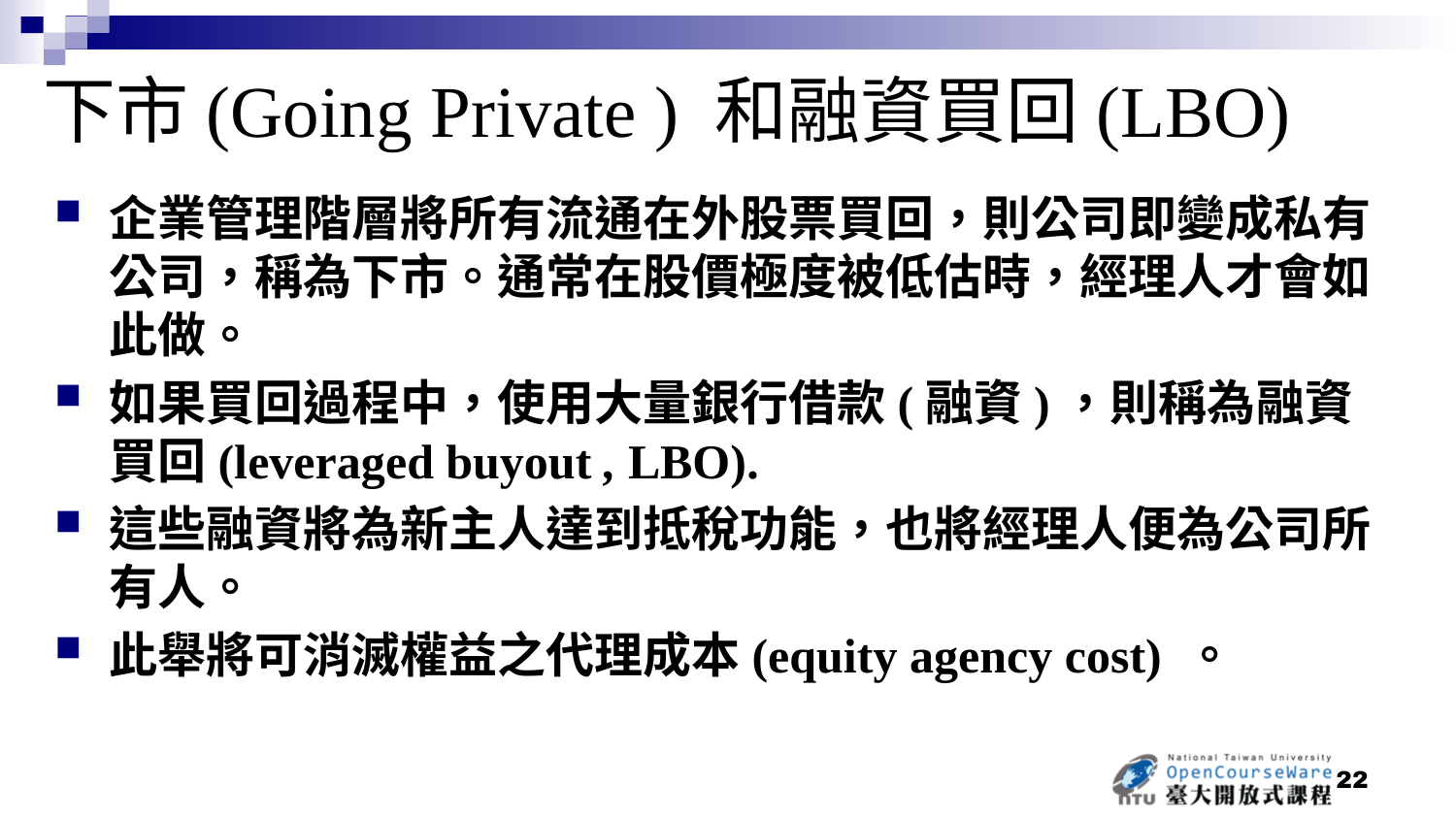

# 下市(Going Private ) 和融資買回(LBO)
企業管理階層將所有流通在外股票買回，則公司即變成私有公司，稱為下市。通常在股價極度被低估時，經理人才會如此做。
如果買回過程中，使用大量銀行借款(融資)，則稱為融資買回(leveraged buyout , LBO).
這些融資將為新主人達到抵稅功能，也將經理人便為公司所有人。
此舉將可消滅權益之代理成本(equity agency cost) 。
22